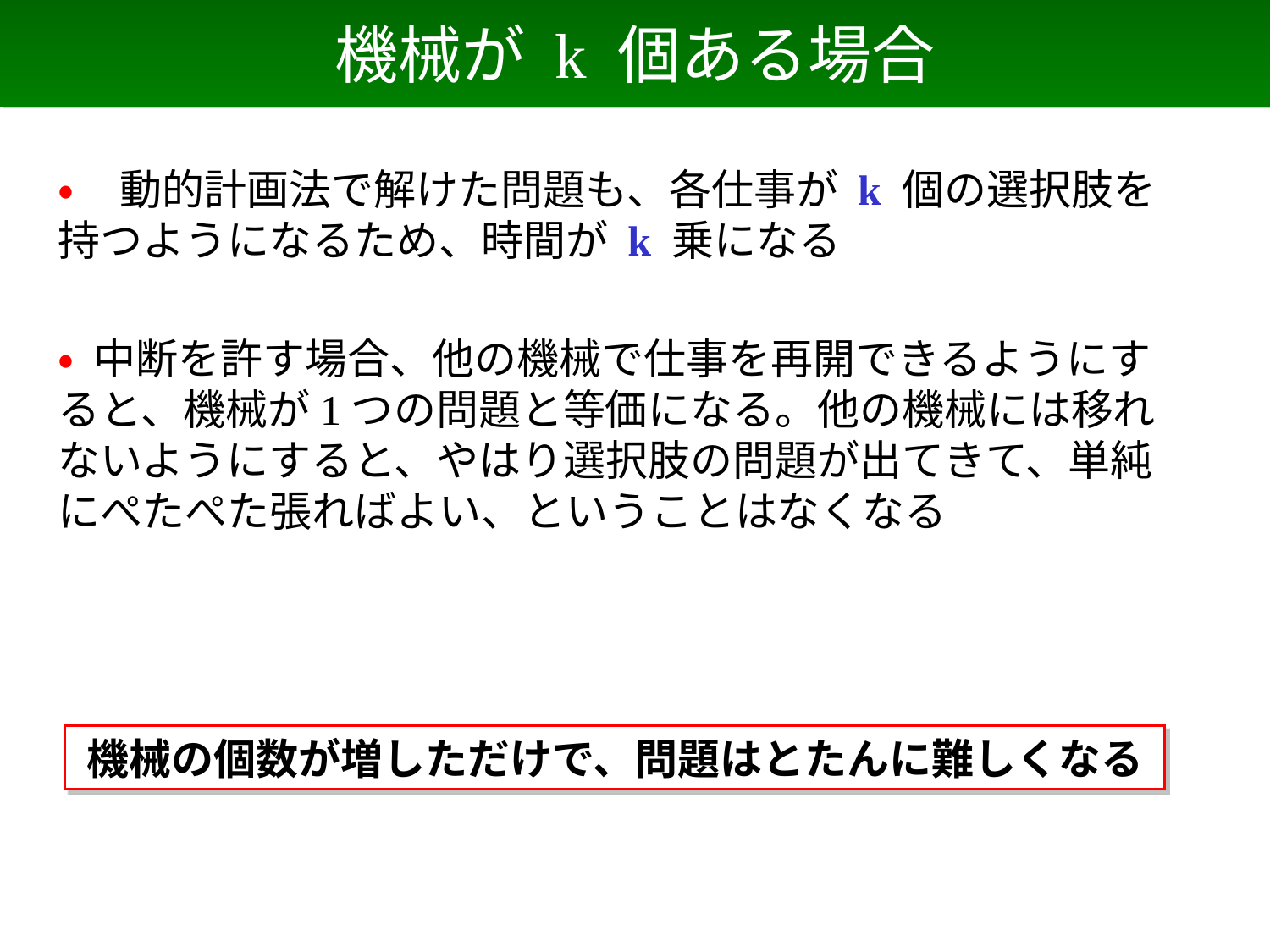

# 機械が k 個ある場合
• 動的計画法で解けた問題も、各仕事が k 個の選択肢を持つようになるため、時間が k 乗になる

• 中断を許す場合、他の機械で仕事を再開できるようにすると、機械が1つの問題と等価になる。他の機械には移れないようにすると、やはり選択肢の問題が出てきて、単純にぺたぺた張ればよい、ということはなくなる

機械の個数が増しただけで、問題はとたんに難しくなる